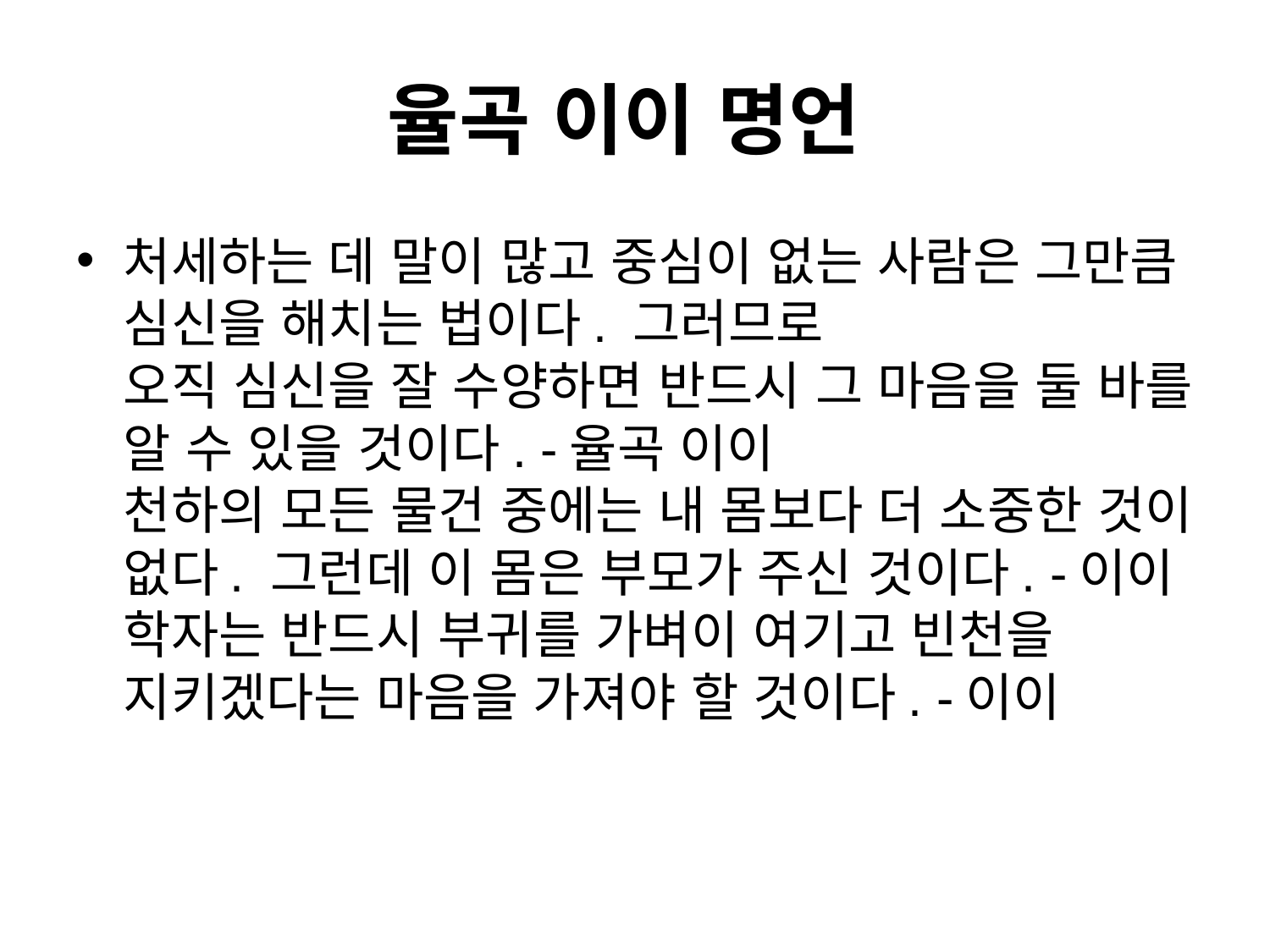

# 율곡 이이 명언
처세하는 데 말이 많고 중심이 없는 사람은 그만큼 심신을 해치는 법이다. 그러므로
오직 심신을 잘 수양하면 반드시 그 마음을 둘 바를 알 수 있을 것이다. -율곡 이이
천하의 모든 물건 중에는 내 몸보다 더 소중한 것이 없다. 그런데 이 몸은 부모가 주신 것이다. -이이
학자는 반드시 부귀를 가벼이 여기고 빈천을 지키겠다는 마음을 가져야 할 것이다. -이이